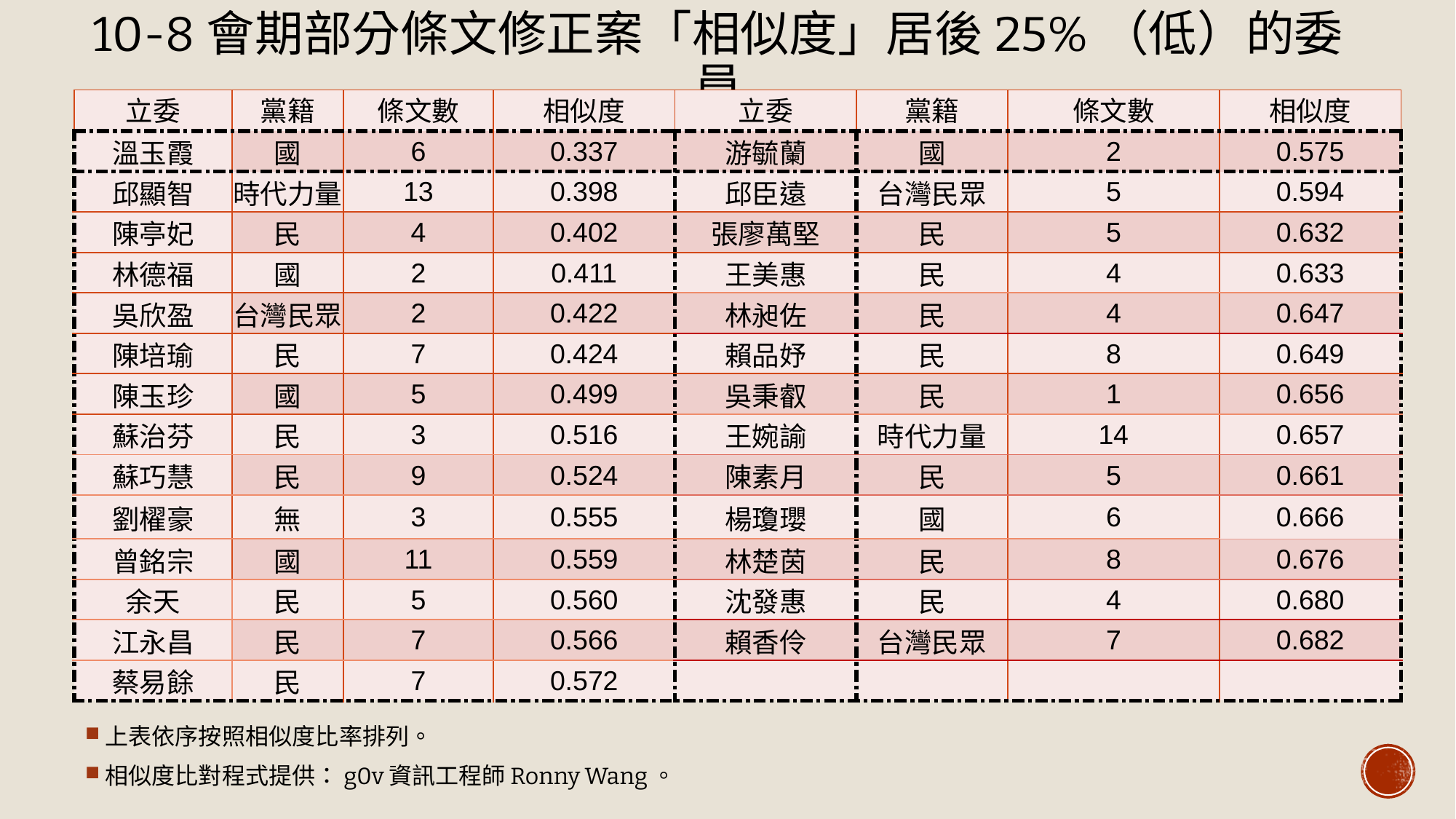

# 10-8會期部分條文修正案「相似度」居後25%（低）的委員
| 立委 | 黨籍 | 條文數 | 相似度 | 立委 | 黨籍 | 條文數 | 相似度 |
| --- | --- | --- | --- | --- | --- | --- | --- |
| 溫玉霞 | 國 | 6 | 0.337 | 游毓蘭 | 國 | 2 | 0.575 |
| 邱顯智 | 時代力量 | 13 | 0.398 | 邱臣遠 | 台灣民眾 | 5 | 0.594 |
| 陳亭妃 | 民 | 4 | 0.402 | 張廖萬堅 | 民 | 5 | 0.632 |
| 林德福 | 國 | 2 | 0.411 | 王美惠 | 民 | 4 | 0.633 |
| 吳欣盈 | 台灣民眾 | 2 | 0.422 | 林昶佐 | 民 | 4 | 0.647 |
| 陳培瑜 | 民 | 7 | 0.424 | 賴品妤 | 民 | 8 | 0.649 |
| 陳玉珍 | 國 | 5 | 0.499 | 吳秉叡 | 民 | 1 | 0.656 |
| 蘇治芬 | 民 | 3 | 0.516 | 王婉諭 | 時代力量 | 14 | 0.657 |
| 蘇巧慧 | 民 | 9 | 0.524 | 陳素月 | 民 | 5 | 0.661 |
| 劉櫂豪 | 無 | 3 | 0.555 | 楊瓊瓔 | 國 | 6 | 0.666 |
| 曾銘宗 | 國 | 11 | 0.559 | 林楚茵 | 民 | 8 | 0.676 |
| 余天 | 民 | 5 | 0.560 | 沈發惠 | 民 | 4 | 0.680 |
| 江永昌 | 民 | 7 | 0.566 | 賴香伶 | 台灣民眾 | 7 | 0.682 |
| 蔡易餘 | 民 | 7 | 0.572 |  |  |  |  |
上表依序按照相似度比率排列。
相似度比對程式提供：g0v資訊工程師Ronny Wang。